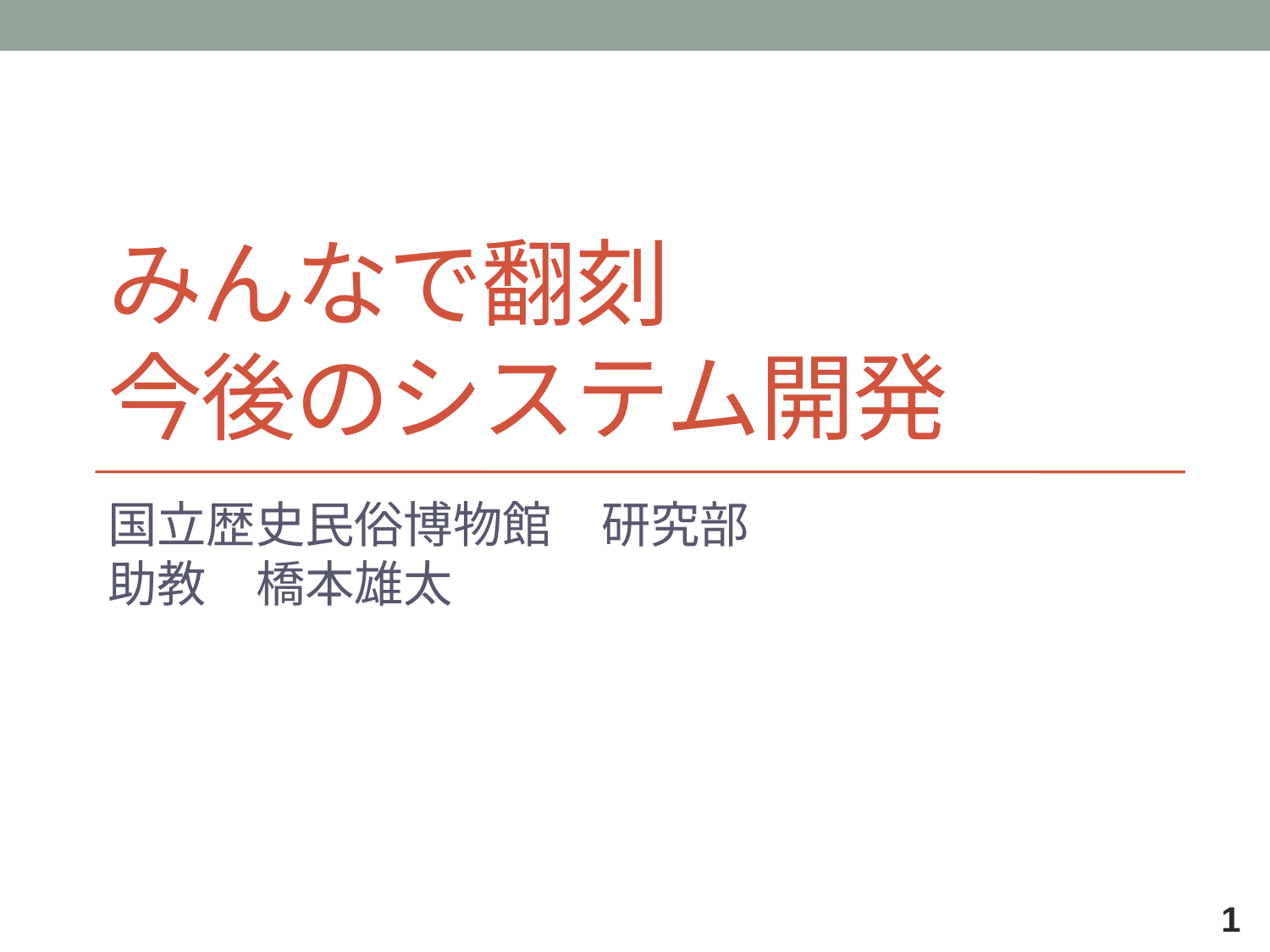

# みんなで翻刻 今後のシステム開発
国立歴史民俗博物館　研究部
助教　橋本雄太
1